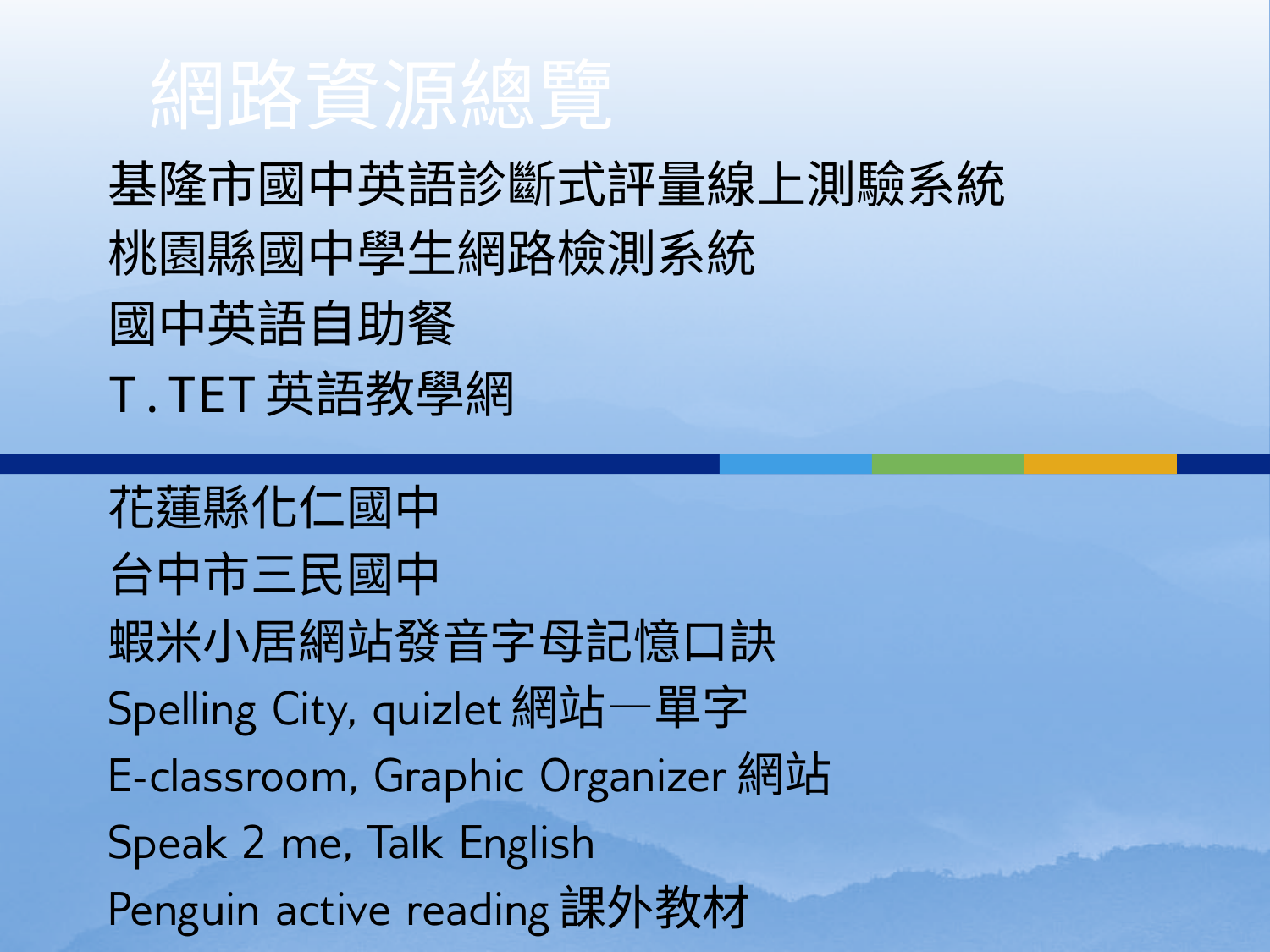

# 網路資源總覽
基隆市國中英語診斷式評量線上測驗系統
桃園縣國中學生網路檢測系統
國中英語自助餐
T.TET英語教學網

花蓮縣化仁國中
台中市三民國中
蝦米小居網站發音字母記憶口訣
Spelling City, quizlet網站—單字
E-classroom, Graphic Organizer網站
Speak 2 me, Talk English
Penguin active reading課外教材